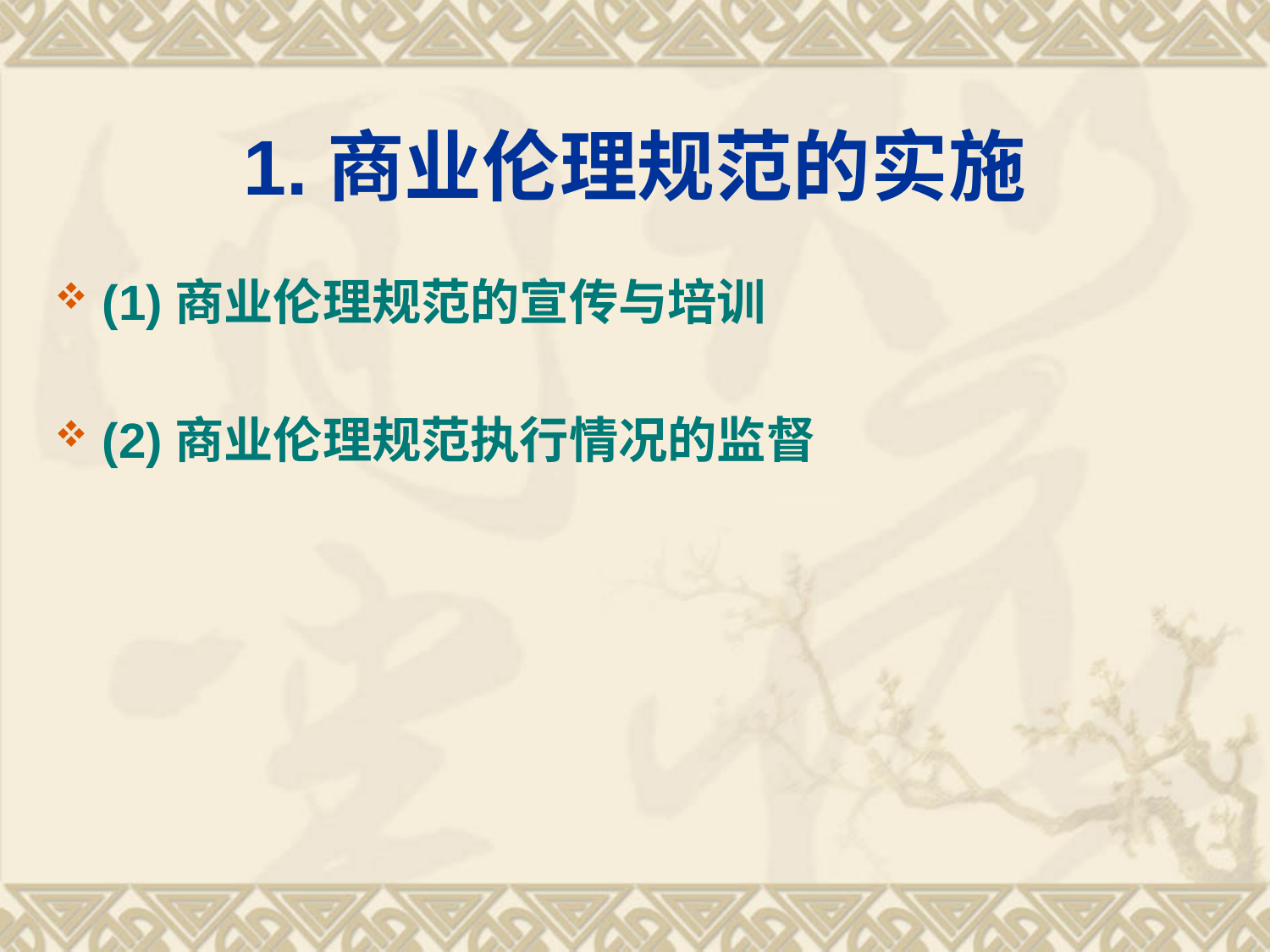

1.商业伦理规范的实施
(1)商业伦理规范的宣传与培训

(2)商业伦理规范执行情况的监督